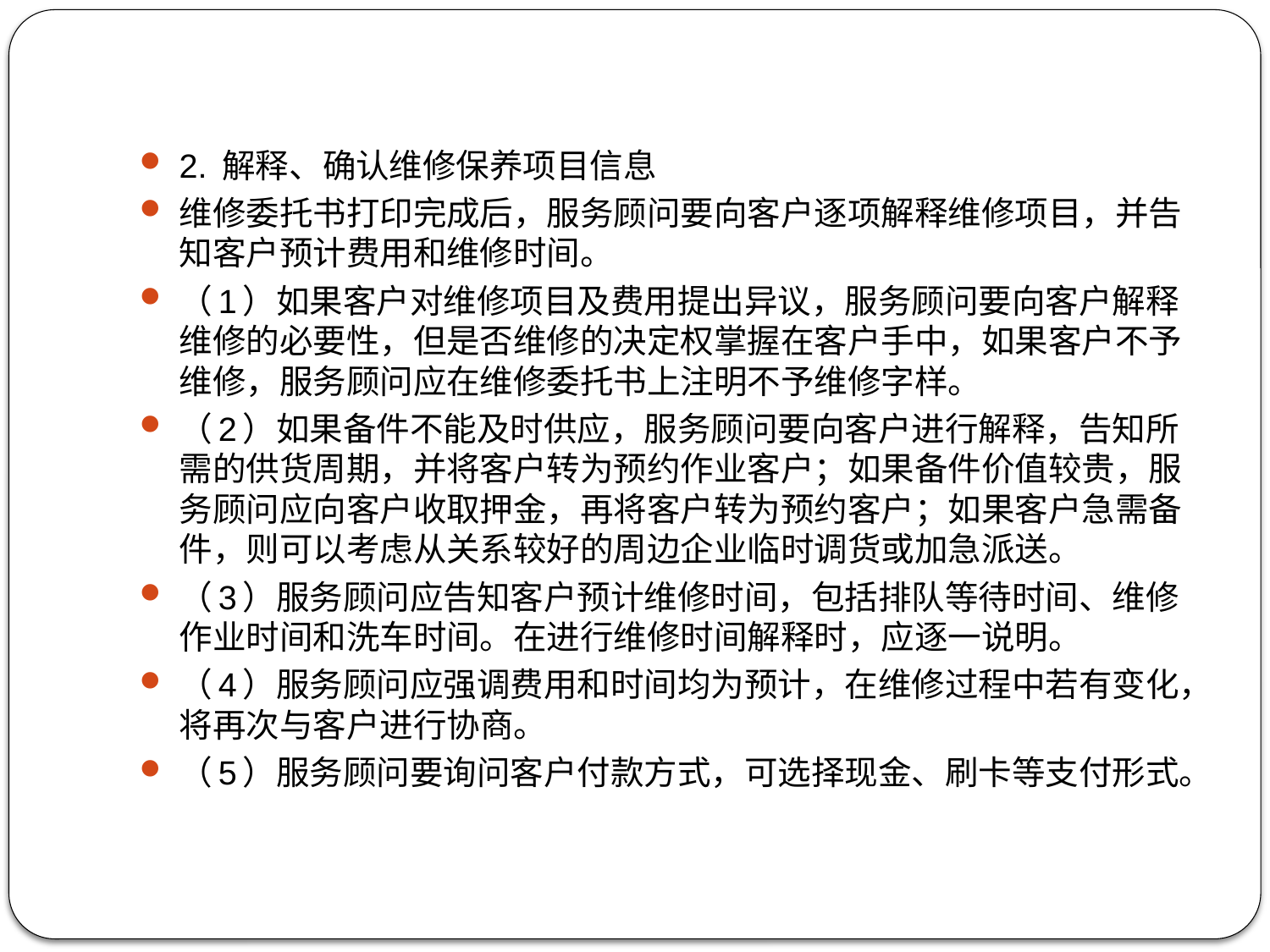

2. 解释、确认维修保养项目信息
维修委托书打印完成后，服务顾问要向客户逐项解释维修项目，并告知客户预计费用和维修时间。
（1）如果客户对维修项目及费用提出异议，服务顾问要向客户解释维修的必要性，但是否维修的决定权掌握在客户手中，如果客户不予维修，服务顾问应在维修委托书上注明不予维修字样。
（2）如果备件不能及时供应，服务顾问要向客户进行解释，告知所需的供货周期，并将客户转为预约作业客户；如果备件价值较贵，服务顾问应向客户收取押金，再将客户转为预约客户；如果客户急需备件，则可以考虑从关系较好的周边企业临时调货或加急派送。
（3）服务顾问应告知客户预计维修时间，包括排队等待时间、维修作业时间和洗车时间。在进行维修时间解释时，应逐一说明。
（4）服务顾问应强调费用和时间均为预计，在维修过程中若有变化，将再次与客户进行协商。
（5）服务顾问要询问客户付款方式，可选择现金、刷卡等支付形式。